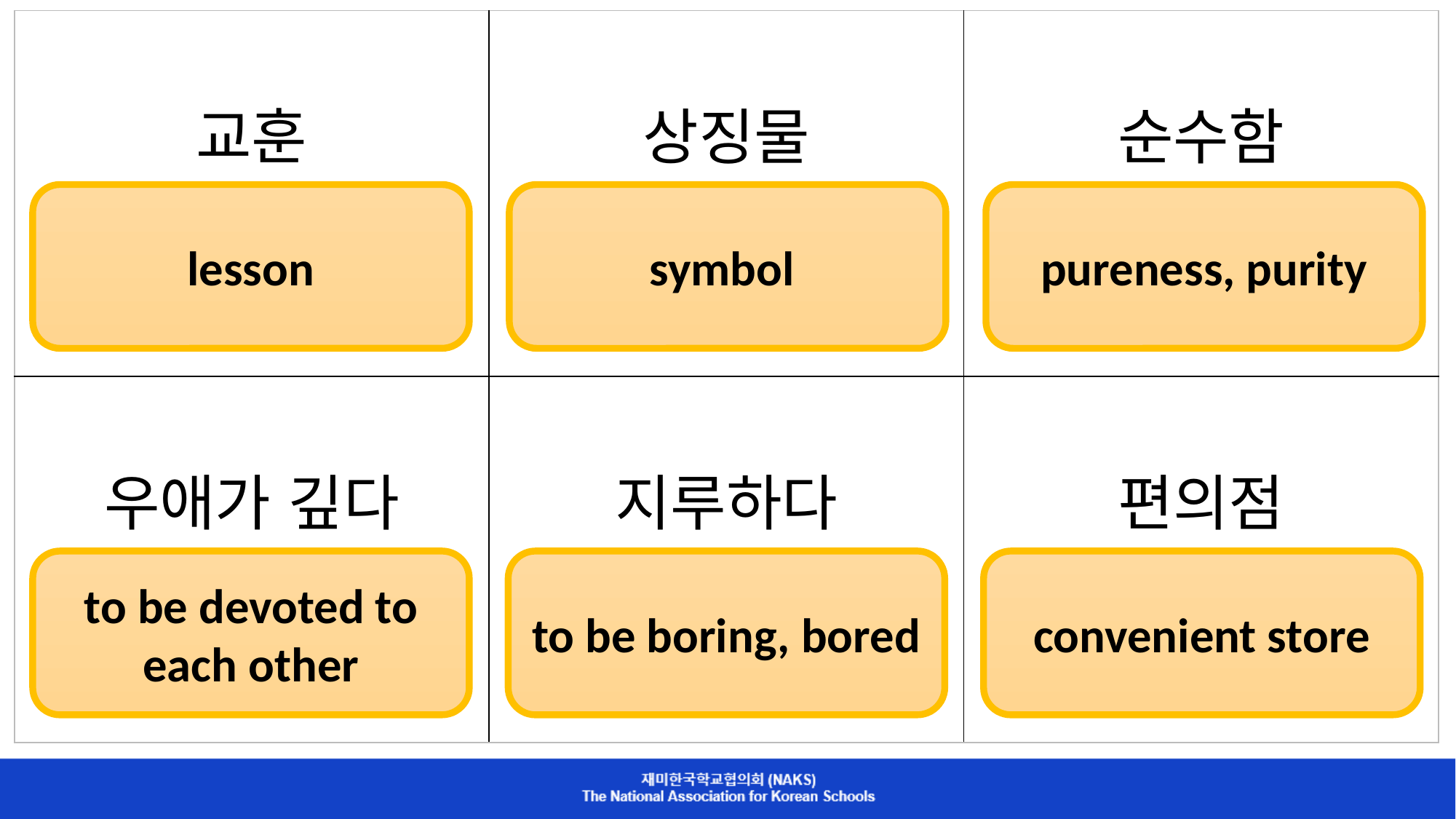

| 교훈 | 상징물 | 순수함 |
| --- | --- | --- |
| 우애가 깊다 | 지루하다 | 편의점 |
lesson
symbol
pureness, purity
to be devoted to each other
to be boring, bored
convenient store